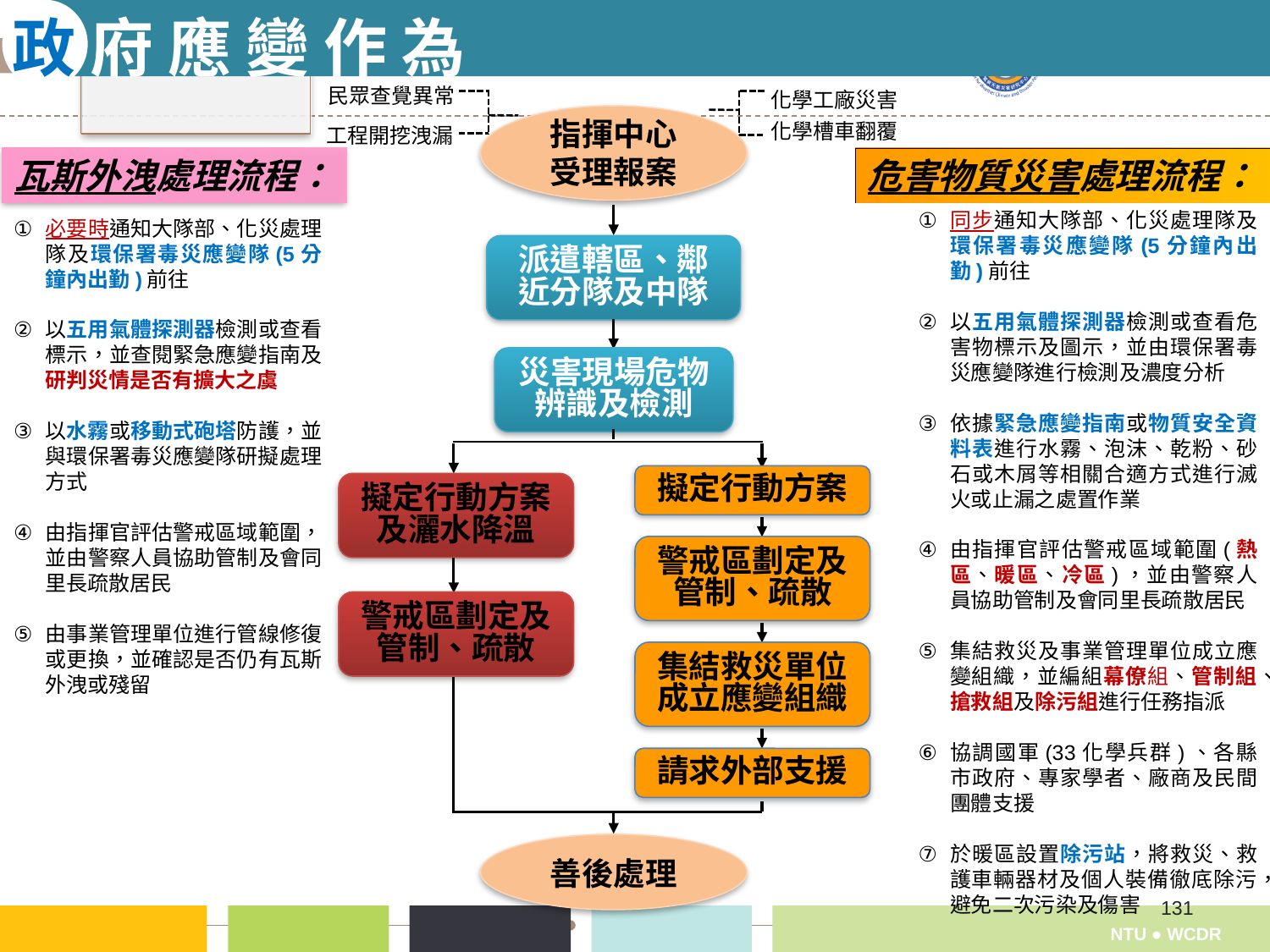

政 府 應 變 作 為
民眾查覺異常
工程開挖洩漏
化學工廠災害
化學槽車翻覆

指揮中心
受理報案
瓦斯外洩處理流程：
危害物質災害處理流程：
同步通知大隊部、化災處理隊及環保署毒災應變隊(5分鐘內出勤)前往

以五用氣體探測器檢測或查看危害物標示及圖示，並由環保署毒災應變隊進行檢測及濃度分析

依據緊急應變指南或物質安全資料表進行水霧、泡沫、乾粉、砂石或木屑等相關合適方式進行滅火或止漏之處置作業

由指揮官評估警戒區域範圍(熱區、暖區、冷區)，並由警察人員協助管制及會同里長疏散居民

集結救災及事業管理單位成立應變組織，並編組幕僚組、管制組、搶救組及除污組進行任務指派

協調國軍(33化學兵群)、各縣市政府、專家學者、廠商及民間團體支援

於暖區設置除污站，將救災、救護車輛器材及個人裝備徹底除污，避免二次污染及傷害
必要時通知大隊部、化災處理隊及環保署毒災應變隊(5分鐘內出勤)前往

以五用氣體探測器檢測或查看標示，並查閱緊急應變指南及研判災情是否有擴大之虞

以水霧或移動式砲塔防護，並與環保署毒災應變隊研擬處理方式

由指揮官評估警戒區域範圍，並由警察人員協助管制及會同里長疏散居民

由事業管理單位進行管線修復或更換，並確認是否仍有瓦斯外洩或殘留
派遣轄區、鄰近分隊及中隊
災害現場危物辨識及檢測
擬定行動方案
擬定行動方案及灑水降溫
警戒區劃定及管制、疏散
警戒區劃定及管制、疏散
集結救災單位成立應變組織
請求外部支援

善後處理
131